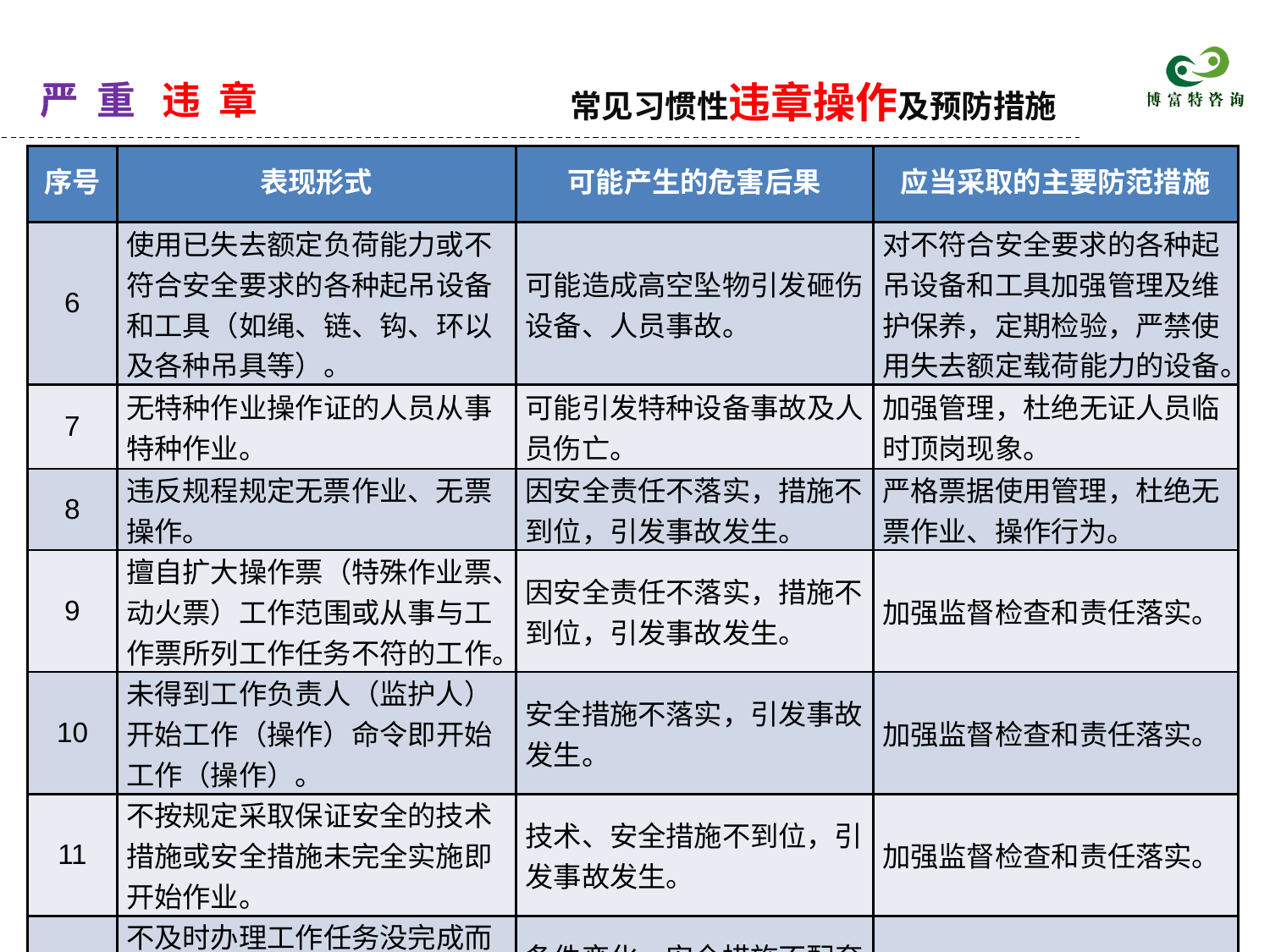

严  重   违  章
| 序号 | 表现形式 | 可能产生的危害后果 | 应当采取的主要防范措施 |
| --- | --- | --- | --- |
| 6 | 使用已失去额定负荷能力或不符合安全要求的各种起吊设备和工具（如绳、链、钩、环以及各种吊具等）。 | 可能造成高空坠物引发砸伤设备、人员事故。 | 对不符合安全要求的各种起吊设备和工具加强管理及维护保养，定期检验，严禁使用失去额定载荷能力的设备。 |
| 7 | 无特种作业操作证的人员从事特种作业。 | 可能引发特种设备事故及人员伤亡。 | 加强管理，杜绝无证人员临时顶岗现象。 |
| 8 | 违反规程规定无票作业、无票操作。 | 因安全责任不落实，措施不到位，引发事故发生。 | 严格票据使用管理，杜绝无票作业、操作行为。 |
| 9 | 擅自扩大操作票（特殊作业票、动火票）工作范围或从事与工作票所列工作任务不符的工作。 | 因安全责任不落实，措施不到位，引发事故发生。 | 加强监督检查和责任落实。 |
| 10 | 未得到工作负责人（监护人）开始工作（操作）命令即开始工作（操作）。 | 安全措施不落实，引发事故发生。 | 加强监督检查和责任落实。 |
| 11 | 不按规定采取保证安全的技术措施或安全措施未完全实施即开始作业。 | 技术、安全措施不到位，引发事故发生。 | 加强监督检查和责任落实。 |
| 12 | 不及时办理工作任务没完成而到期的工作票延期手续或重新办理工作票。 | 条件变化，安全措施不配套，引发事故。 | 规范票据办理程序。 |